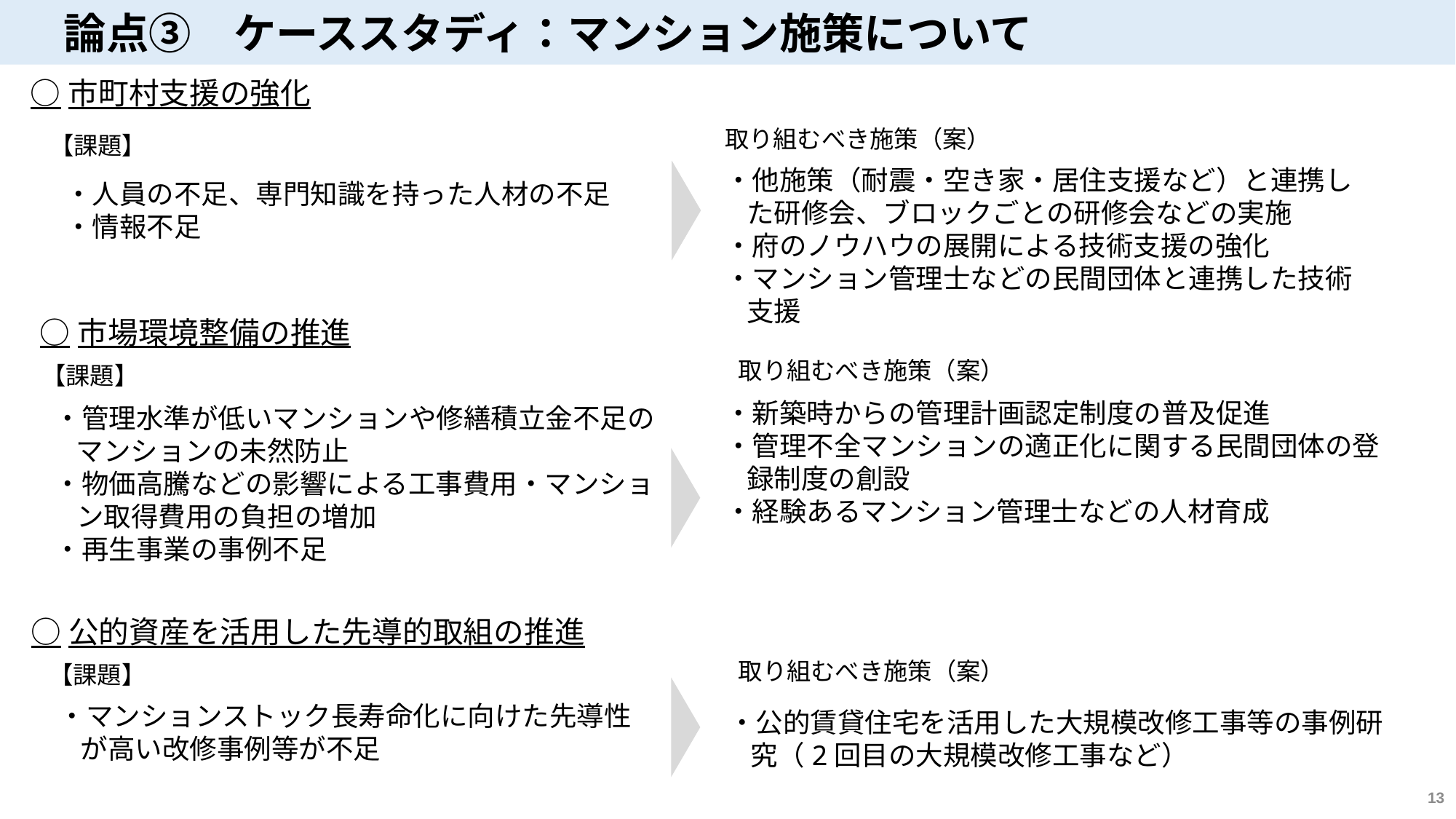

論点③　ケーススタディ：マンション施策について
○市町村支援の強化
取り組むべき施策（案）
【課題】
・他施策（耐震・空き家・居住支援など）と連携した研修会、ブロックごとの研修会などの実施
・府のノウハウの展開による技術支援の強化
・マンション管理士などの民間団体と連携した技術支援
・人員の不足、専門知識を持った人材の不足
・情報不足

○市場環境整備の推進
取り組むべき施策（案）
【課題】
・新築時からの管理計画認定制度の普及促進
・管理不全マンションの適正化に関する民間団体の登録制度の創設
・経験あるマンション管理士などの人材育成
・管理水準が低いマンションや修繕積立金不足のマンションの未然防止
・物価高騰などの影響による工事費用・マンション取得費用の負担の増加
・再生事業の事例不足

○公的資産を活用した先導的取組の推進
取り組むべき施策（案）
【課題】
・マンションストック長寿命化に向けた先導性が高い改修事例等が不足
・公的賃貸住宅を活用した大規模改修工事等の事例研究（2回目の大規模改修工事など）

13